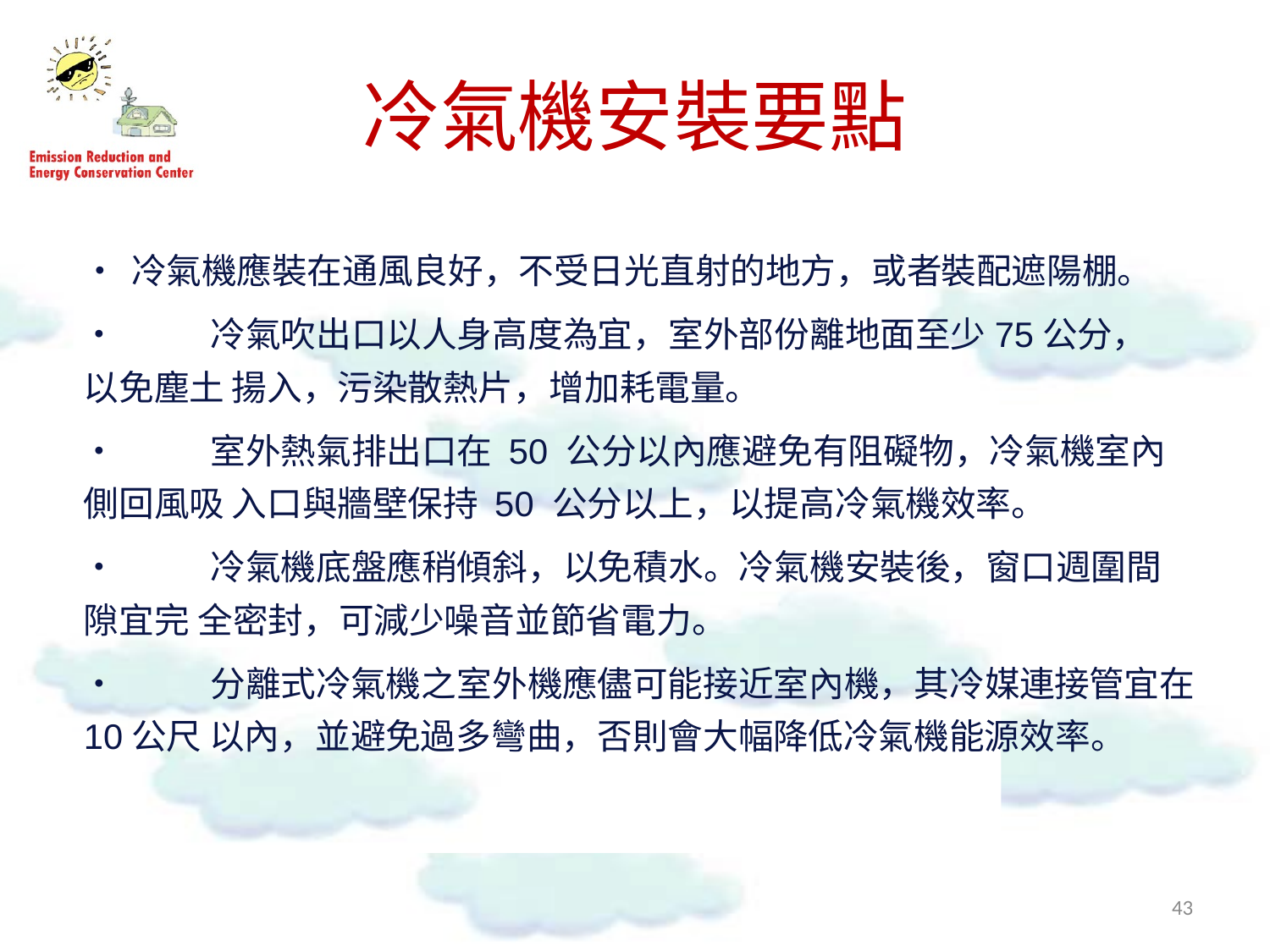

# 冷氣機安裝要點
•	冷氣機應裝在通風良好，不受日光直射的地方，或者裝配遮陽棚。
•	冷氣吹出口以人身高度為宜，室外部份離地面至少75公分，以免塵土 揚入，污染散熱片，增加耗電量。
•	室外熱氣排出口在 50 公分以內應避免有阻礙物，冷氣機室內側回風吸 入口與牆壁保持 50 公分以上，以提高冷氣機效率。
•	冷氣機底盤應稍傾斜，以免積水。冷氣機安裝後，窗口週圍間隙宜完 全密封，可減少噪音並節省電力。
•	分離式冷氣機之室外機應儘可能接近室內機，其冷媒連接管宜在10公尺 以內，並避免過多彎曲，否則會大幅降低冷氣機能源效率。
43